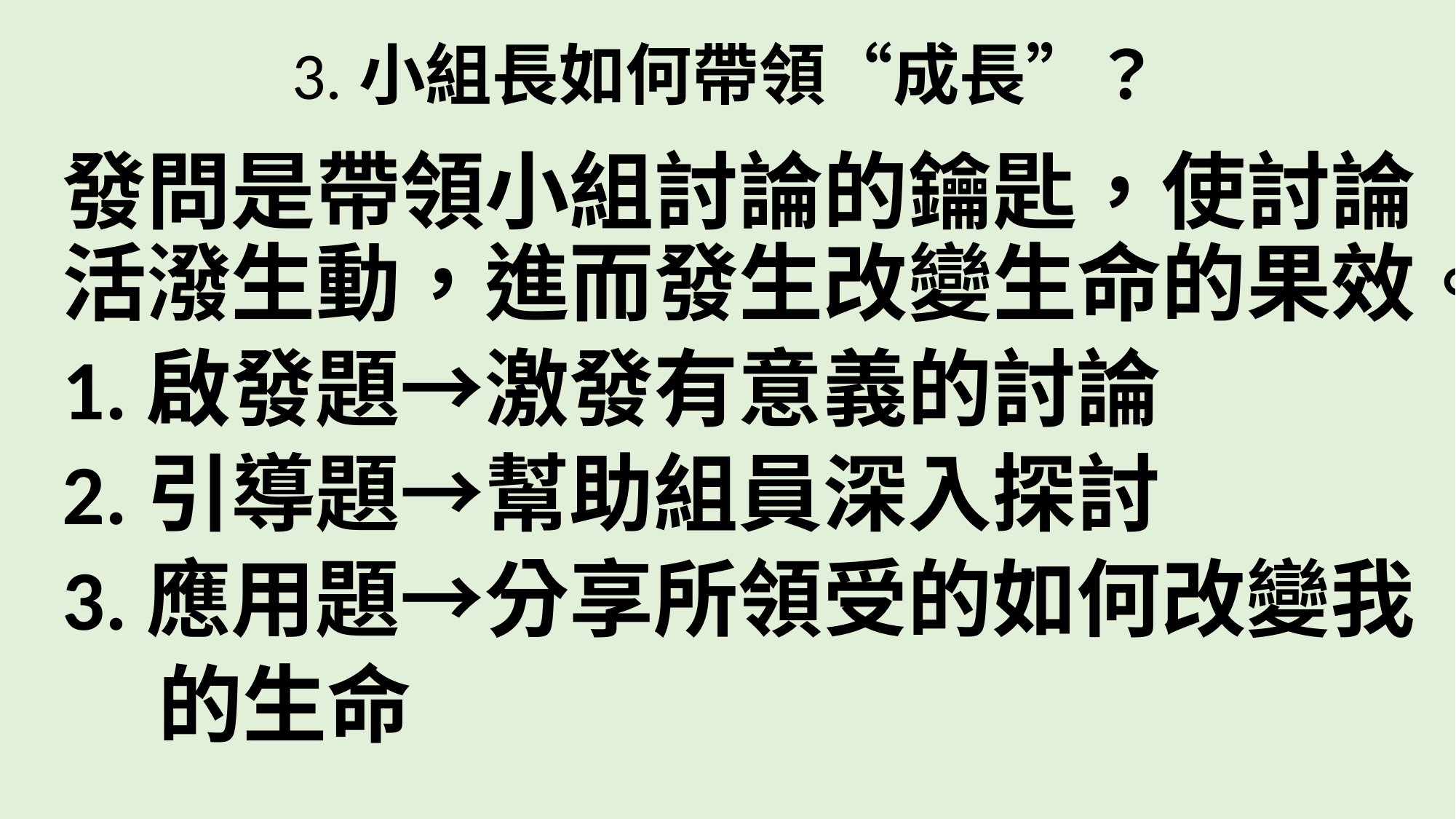

# 3.小組長如何帶領“成長”？
發問是帶領小組討論的鑰匙，使討論活潑生動，進而發生改變生命的果效。
1.啟發題→激發有意義的討論
2.引導題→幫助組員深入探討
3.應用題→分享所領受的如何改變我
    的生命